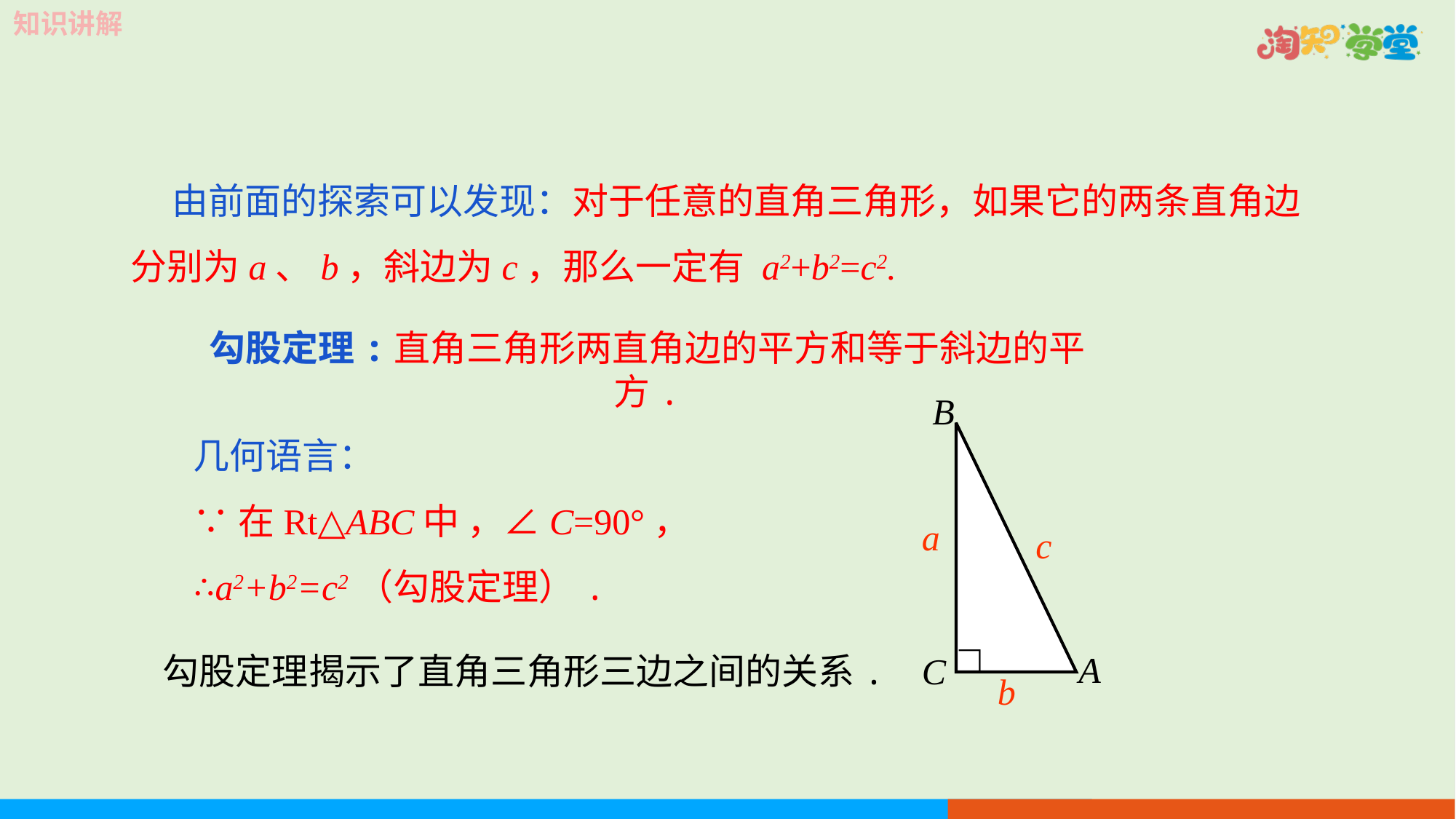

由前面的探索可以发现：对于任意的直角三角形，如果它的两条直角边分别为a、b，斜边为c，那么一定有 a2+b2=c2.
勾股定理:直角三角形两直角边的平方和等于斜边的平方.
B

A
C
a
c
∟
b
几何语言：
∵在Rt△ABC中 ，∠C=90°，
∴a2+b2=c2（勾股定理）.
勾股定理揭示了直角三角形三边之间的关系.